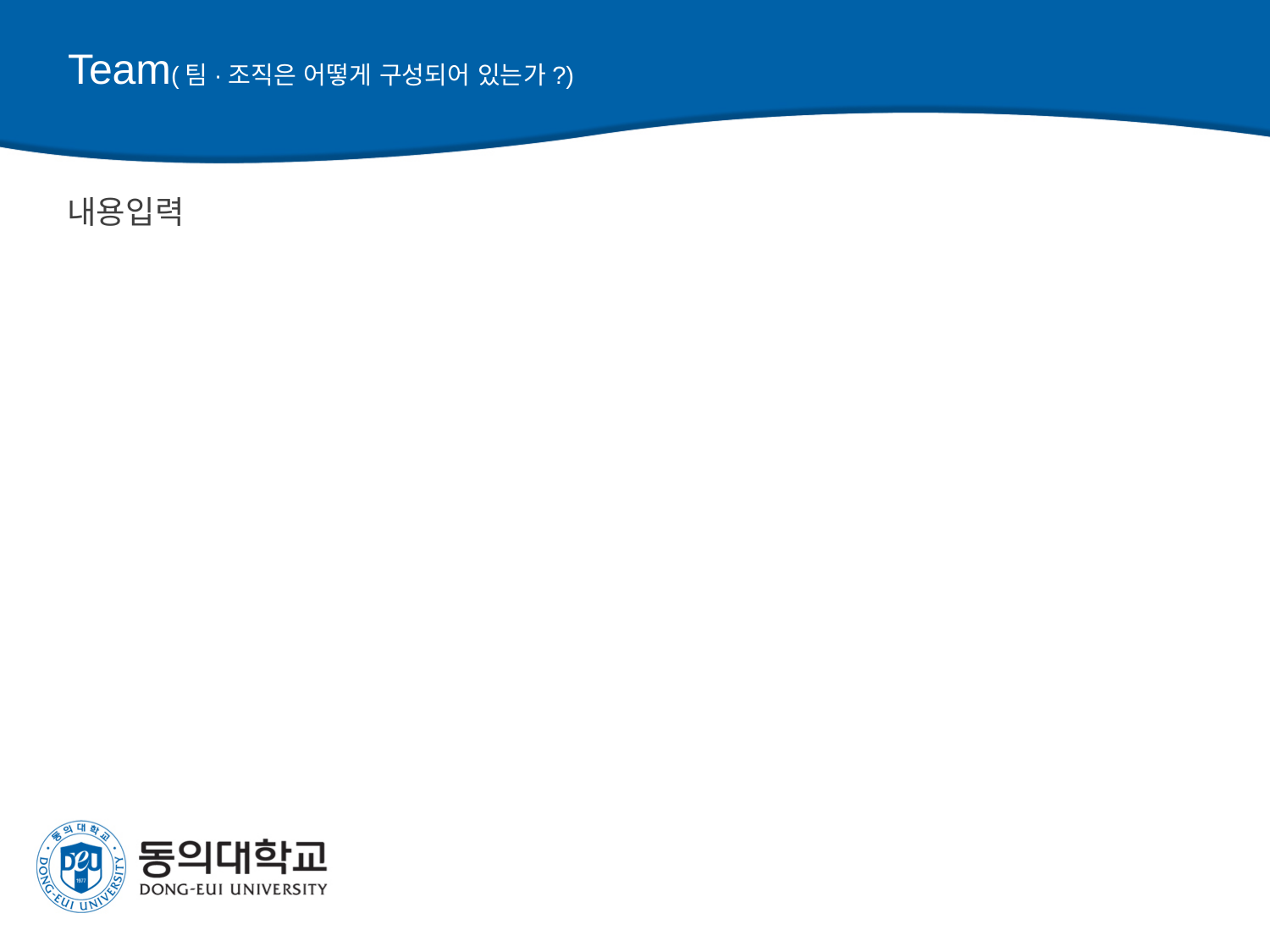

제품(서비스) 개발 및 완성 그리고 마케팅을 위한 팀(조직) 구성에 대해 설명하시고,

향후 2년 뒤의 팀(조직)의 구성에 대해 설명해 주시기 바랍니다.

(인력 채용 사항도 본 사항에 기재합니다.)
# Team(팀·조직은 어떻게 구성되어 있는가?)
내용입력